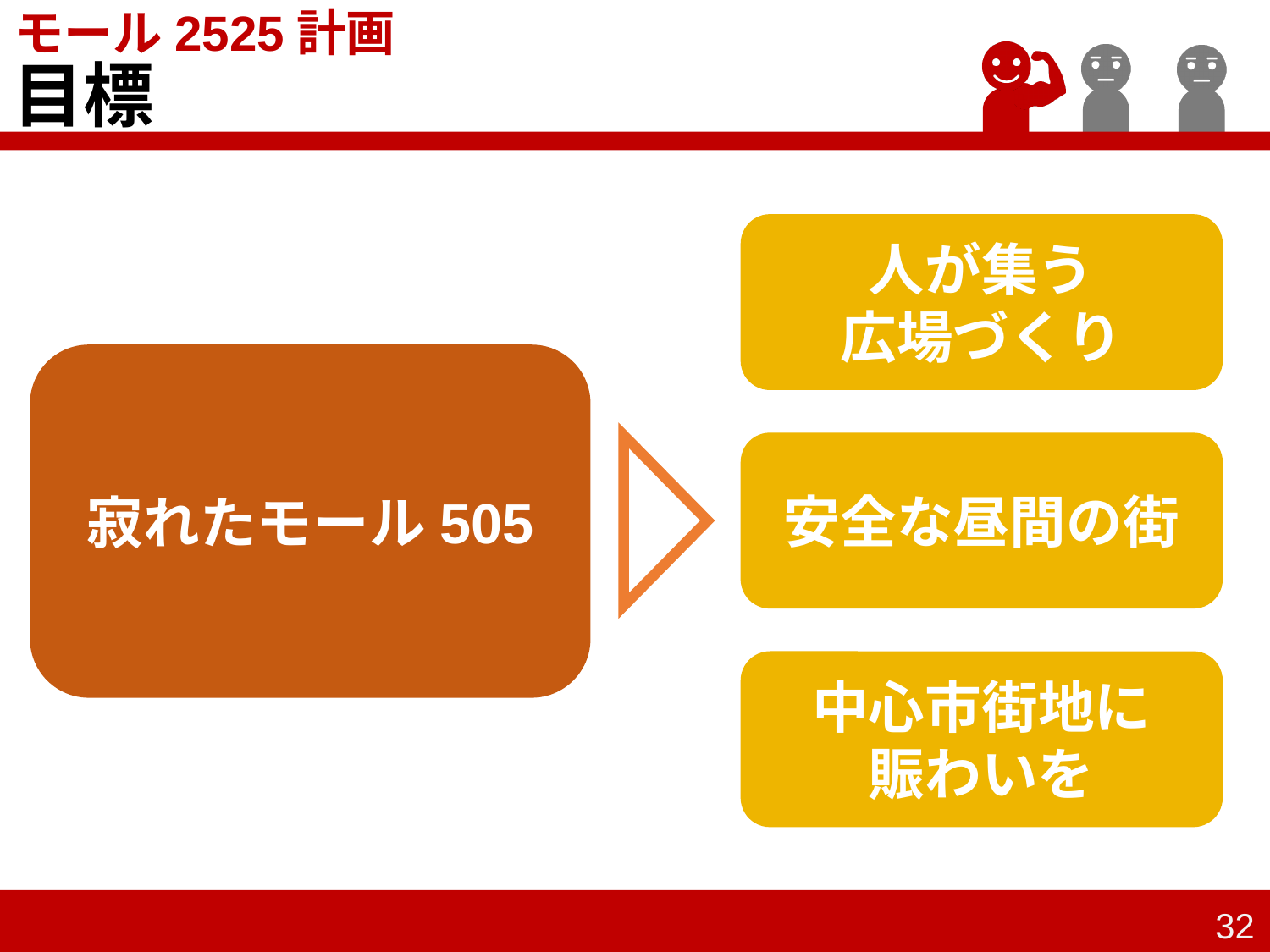

モール2525計画
# 目標
人が集う
広場づくり
寂れたモール505
安全な昼間の街

中心市街地に
賑わいを
32